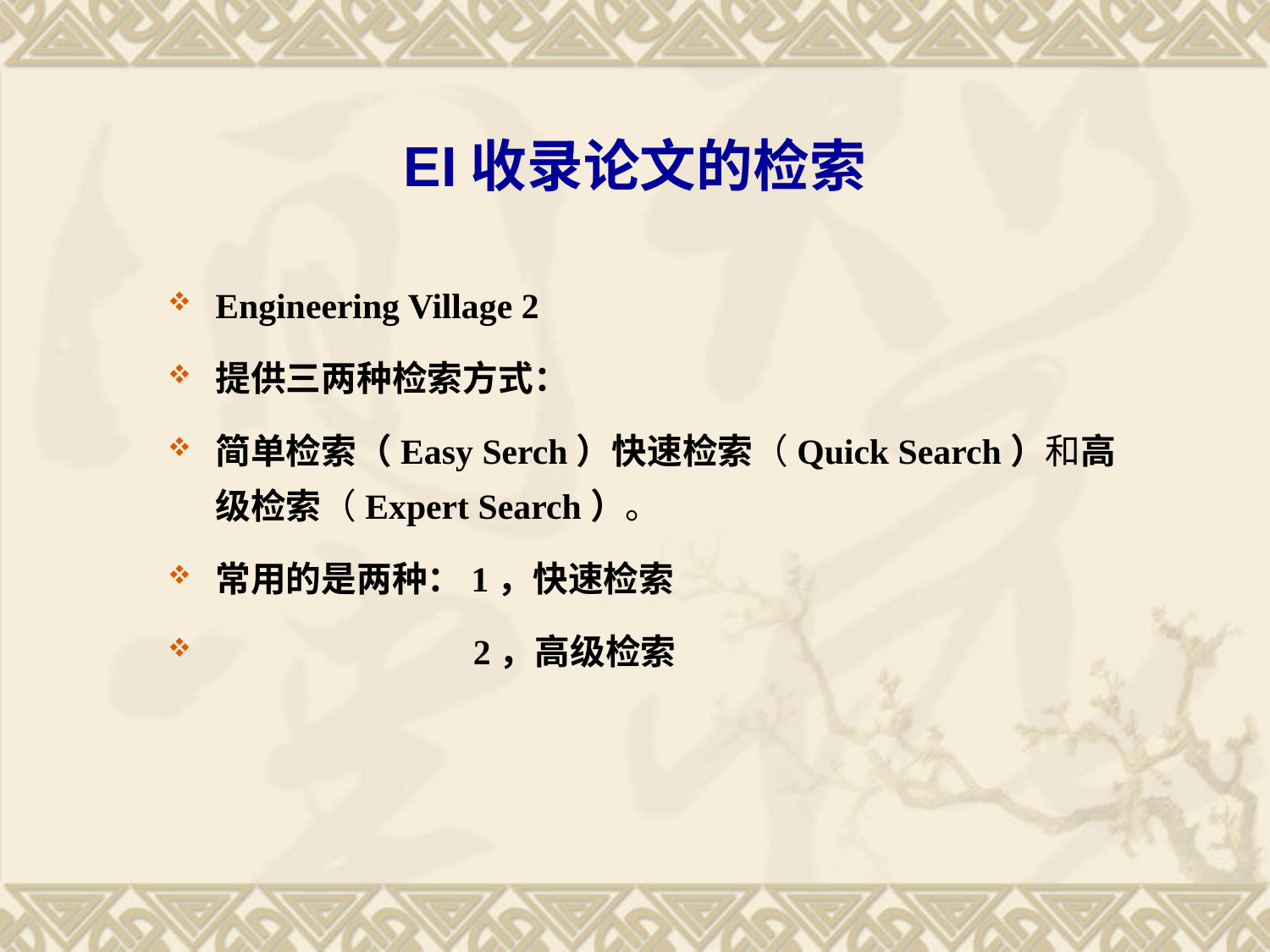

# EI收录论文的检索
Engineering Village 2
提供三两种检索方式：
简单检索（Easy Serch）快速检索（Quick Search）和高级检索（Expert Search）。
常用的是两种：1，快速检索
                             2，高级检索